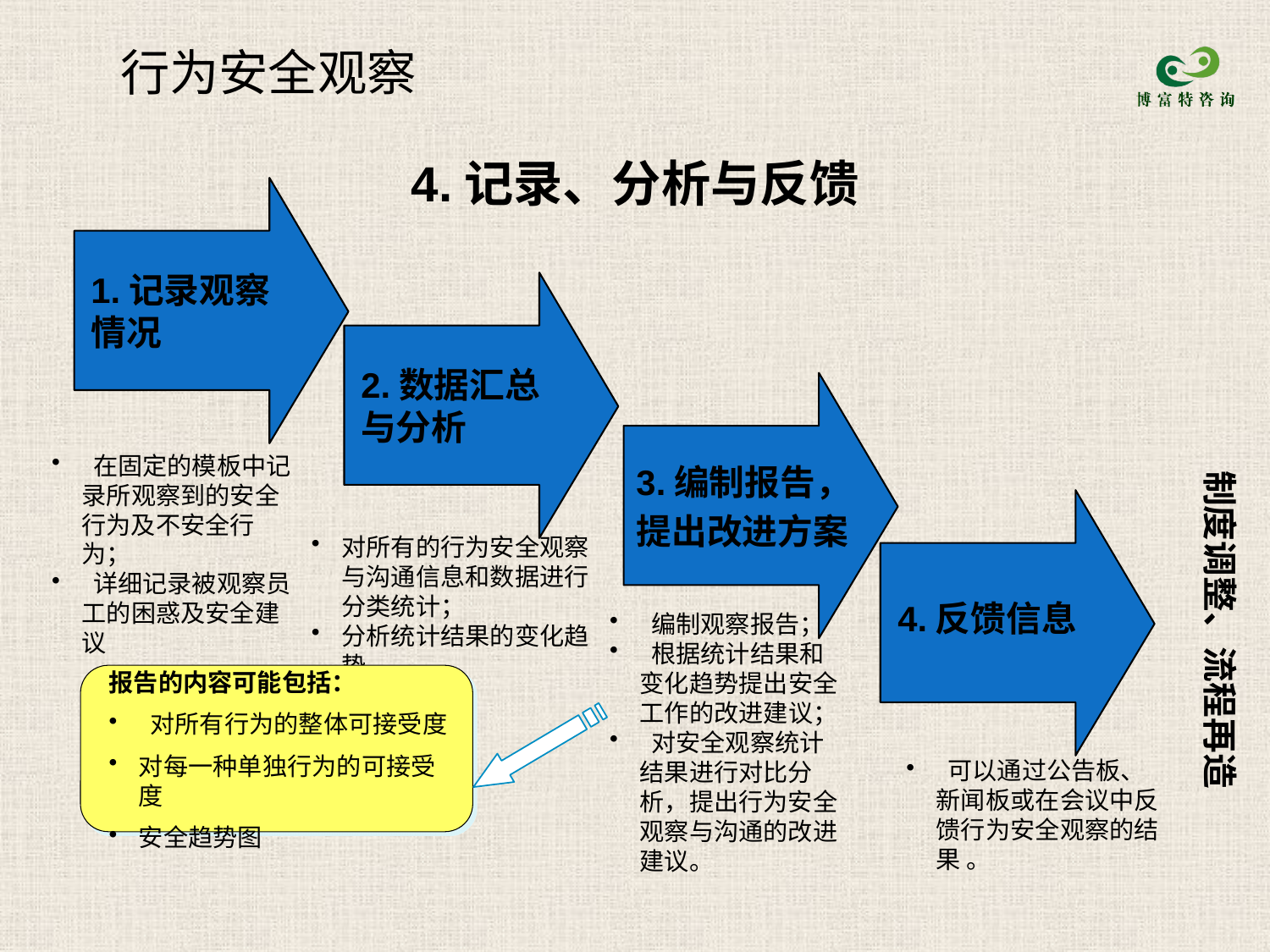

行为安全观察
4.记录、分析与反馈

1.记录观察情况

2.数据汇总与分析

 在固定的模板中记录所观察到的安全行为及不安全行为；
 详细记录被观察员工的困惑及安全建议
制度调整、流程再造
3.编制报告，
提出改进方案

对所有的行为安全观察与沟通信息和数据进行分类统计；
分析统计结果的变化趋势
4.反馈信息
 编制观察报告；
 根据统计结果和变化趋势提出安全工作的改进建议；
 对安全观察统计结果进行对比分析，提出行为安全观察与沟通的改进建议。
报告的内容可能包括：
 对所有行为的整体可接受度
对每一种单独行为的可接受度
安全趋势图

 可以通过公告板、新闻板或在会议中反馈行为安全观察的结果 。